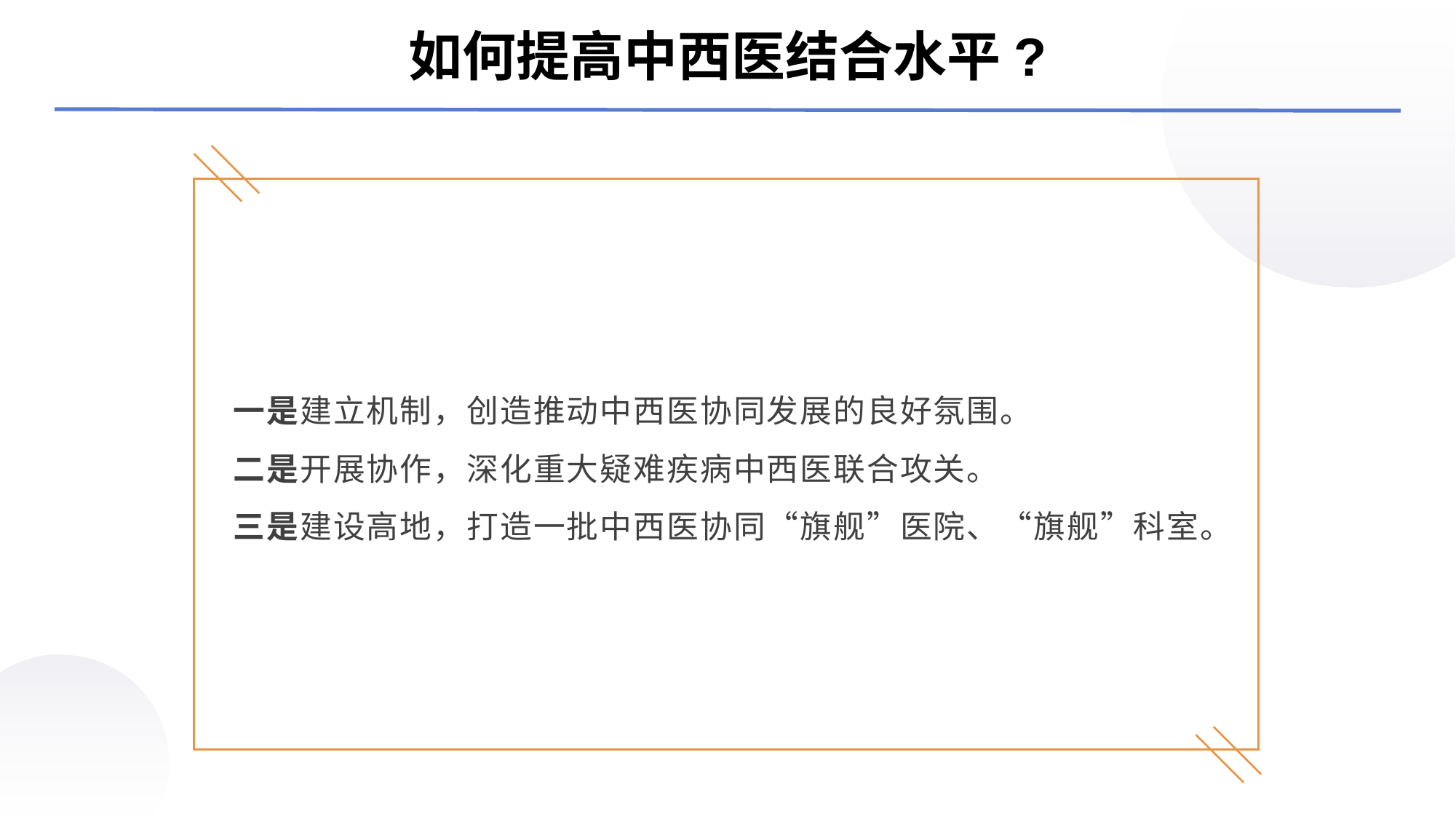

如何提高中西医结合水平?

一是建立机制，创造推动中西医协同发展的良好氛围。
二是开展协作，深化重大疑难疾病中西医联合攻关。
三是建设高地，打造一批中西医协同“旗舰”医院、“旗舰”科室。